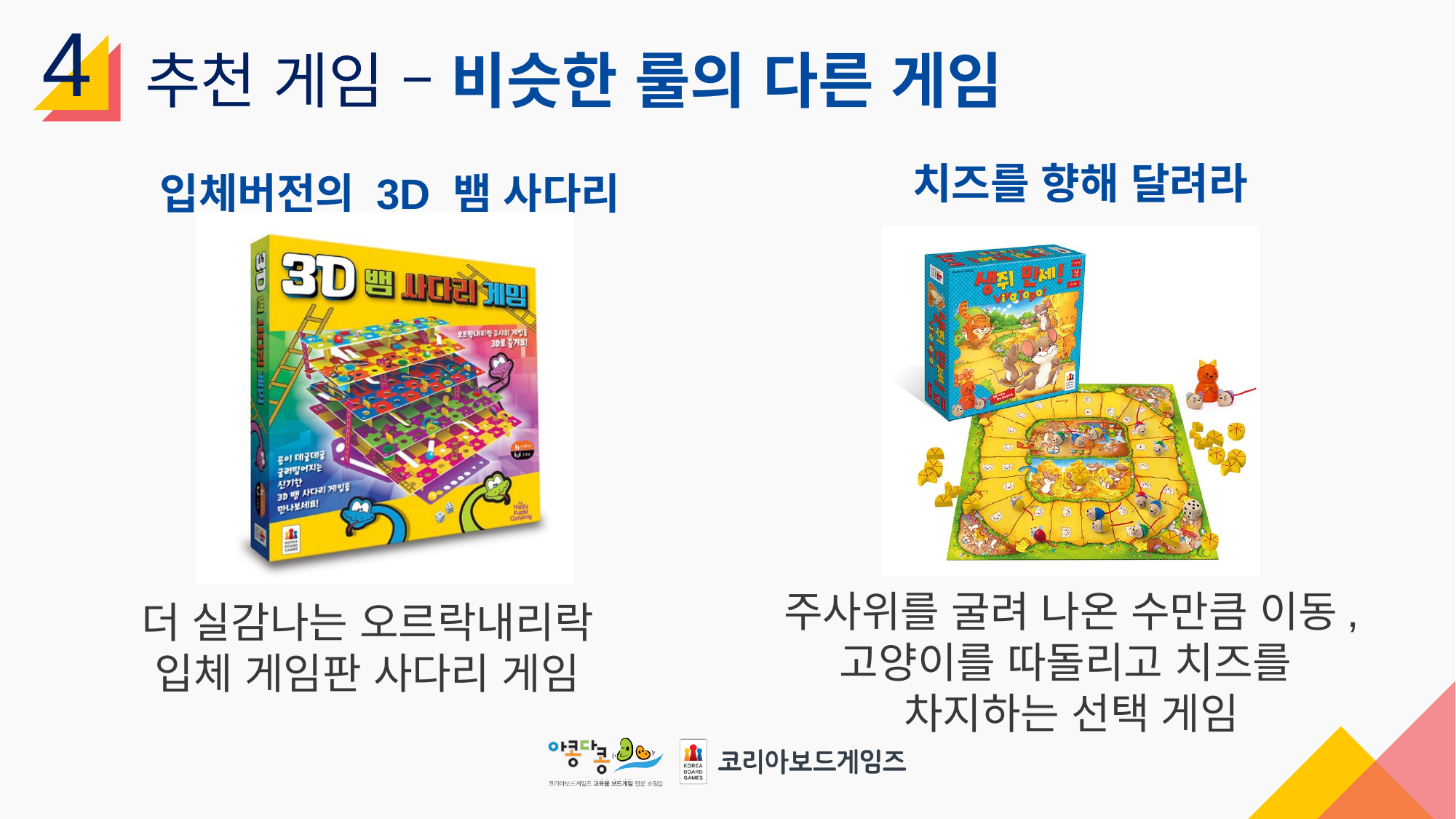

4
추천 게임 – 비슷한 룰의 다른 게임
치즈를 향해 달려라
입체버전의 3D 뱀 사다리

주사위를 굴려 나온 수만큼 이동,
고양이를 따돌리고 치즈를
차지하는 선택 게임
더 실감나는 오르락내리락
입체 게임판 사다리 게임